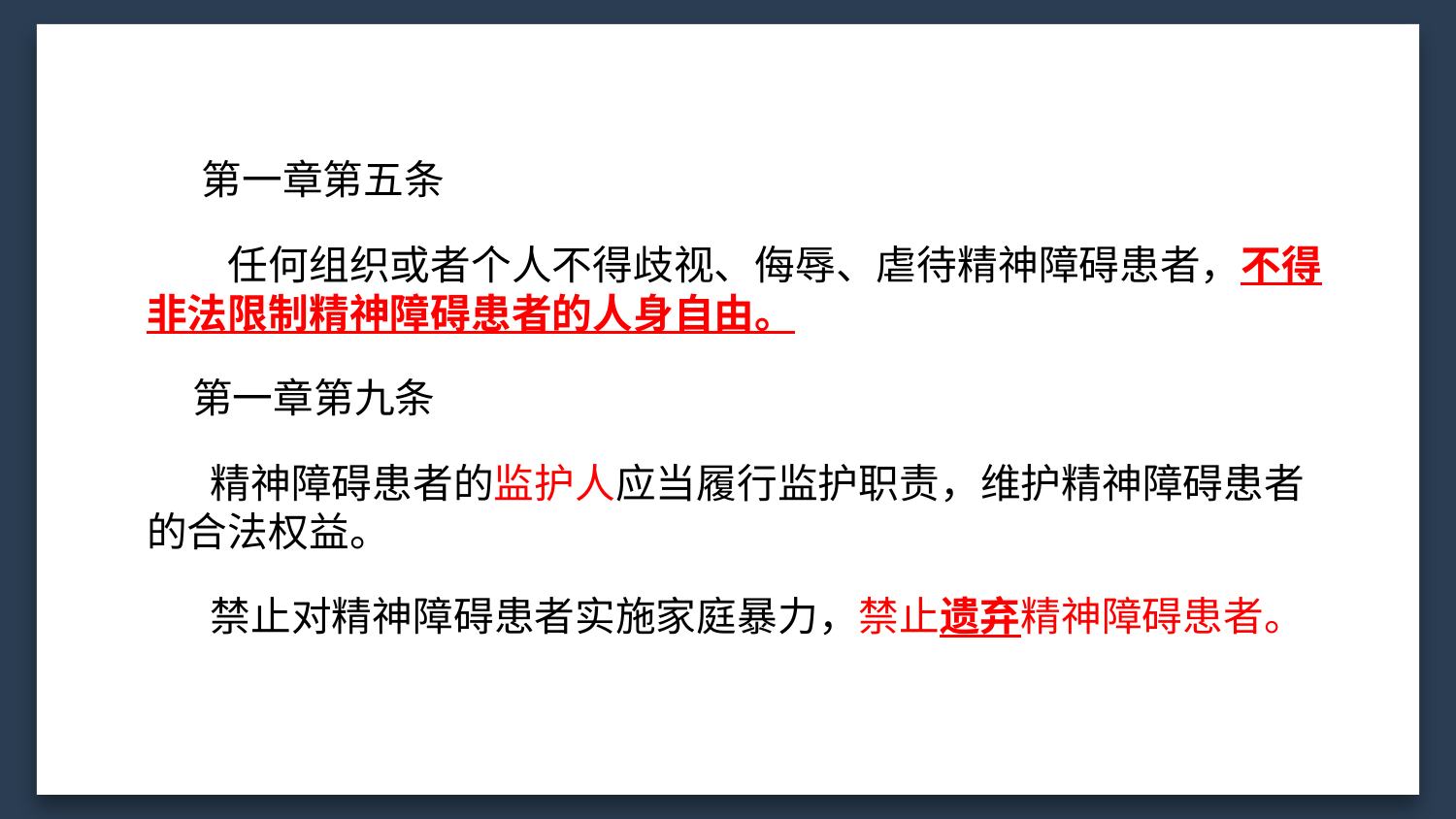

第一章第五条
　　任何组织或者个人不得歧视、侮辱、虐待精神障碍患者，不得非法限制精神障碍患者的人身自由。
    第一章第九条
      精神障碍患者的监护人应当履行监护职责，维护精神障碍患者的合法权益。
      禁止对精神障碍患者实施家庭暴力，禁止遗弃精神障碍患者。